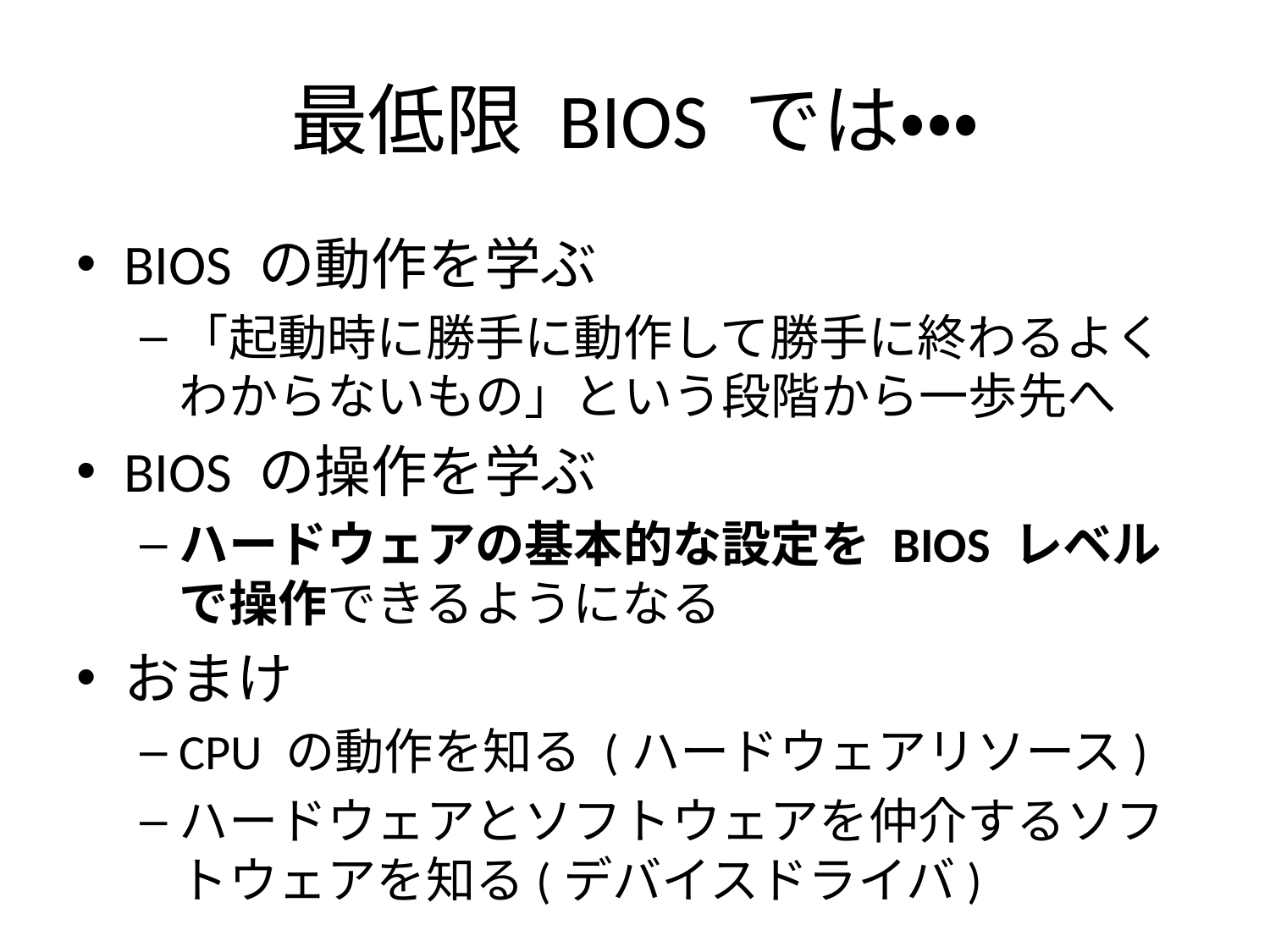

# 最低限 BIOS では・・・
BIOS の動作を学ぶ
「起動時に勝手に動作して勝手に終わるよくわからないもの」という段階から一歩先へ
BIOS の操作を学ぶ
ハードウェアの基本的な設定を BIOS レベルで操作できるようになる
おまけ
CPU の動作を知る (ハードウェアリソース)
ハードウェアとソフトウェアを仲介するソフトウェアを知る(デバイスドライバ)